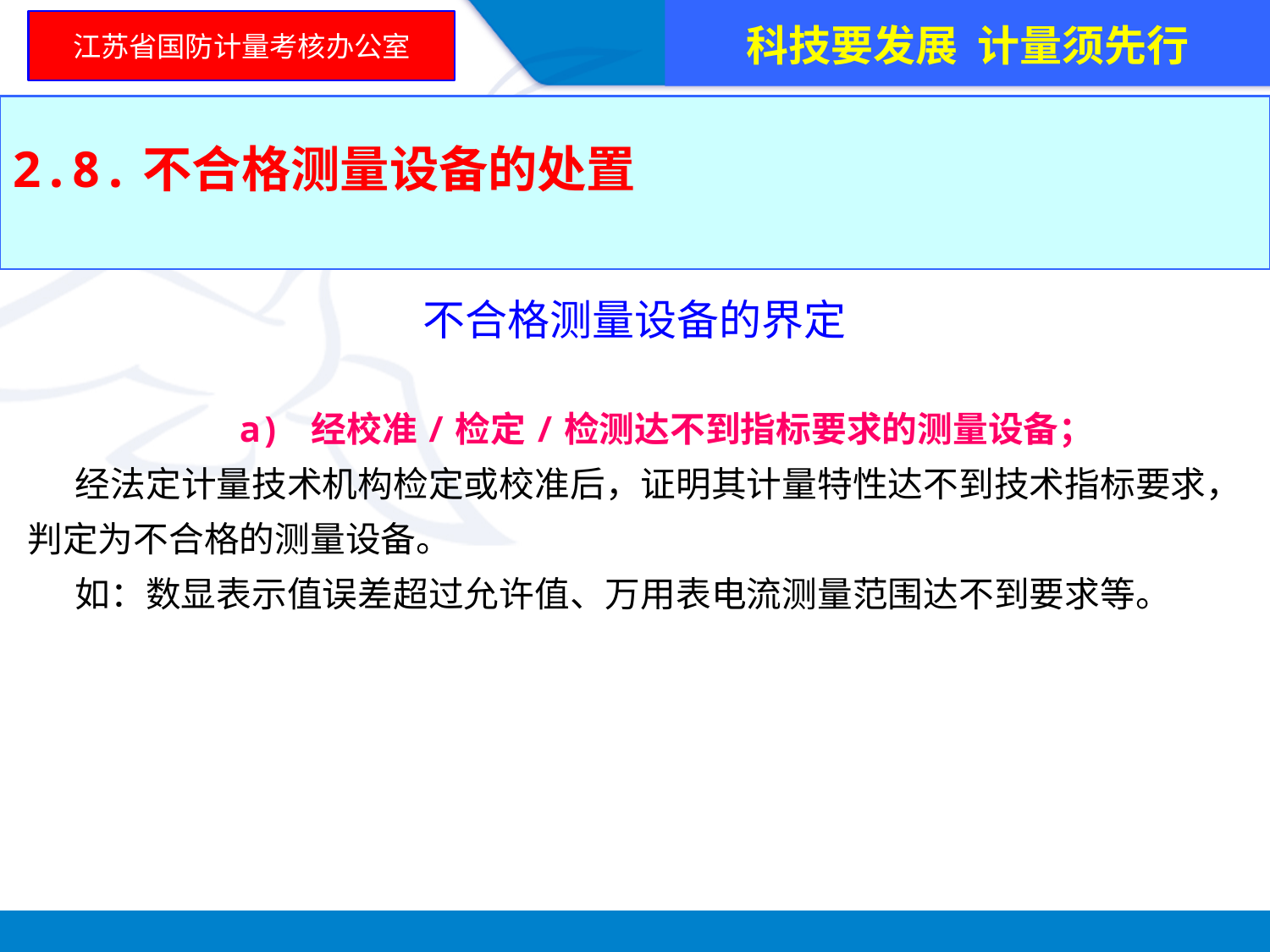

科技要发展  计量须先行
江苏省国防计量考核办公室
2.8.不合格测量设备的处置

不合格测量设备的界定

          a) 经校准/检定/检测达不到指标要求的测量设备；
     经法定计量技术机构检定或校准后，证明其计量特性达不到技术指标要求，判定为不合格的测量设备。
     如：数显表示值误差超过允许值、万用表电流测量范围达不到要求等。